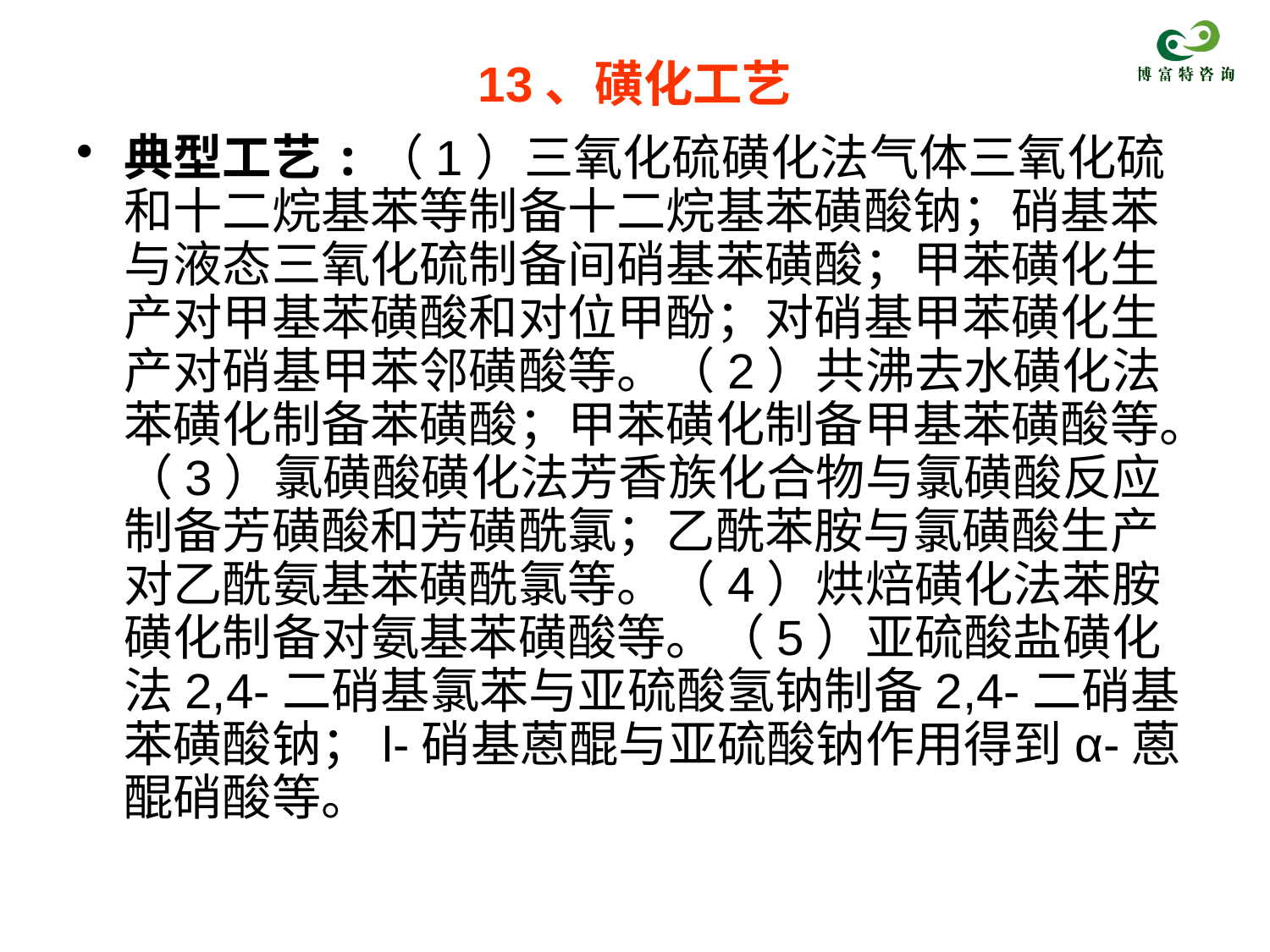

# 13、磺化工艺
典型工艺:（1）三氧化硫磺化法气体三氧化硫和十二烷基苯等制备十二烷基苯磺酸钠；硝基苯与液态三氧化硫制备间硝基苯磺酸；甲苯磺化生产对甲基苯磺酸和对位甲酚；对硝基甲苯磺化生产对硝基甲苯邻磺酸等。（2）共沸去水磺化法苯磺化制备苯磺酸；甲苯磺化制备甲基苯磺酸等。（3）氯磺酸磺化法芳香族化合物与氯磺酸反应制备芳磺酸和芳磺酰氯；乙酰苯胺与氯磺酸生产对乙酰氨基苯磺酰氯等。（4）烘焙磺化法苯胺磺化制备对氨基苯磺酸等。（5）亚硫酸盐磺化法2,4-二硝基氯苯与亚硫酸氢钠制备2,4-二硝基苯磺酸钠；l-硝基蒽醌与亚硫酸钠作用得到α-蒽醌硝酸等。